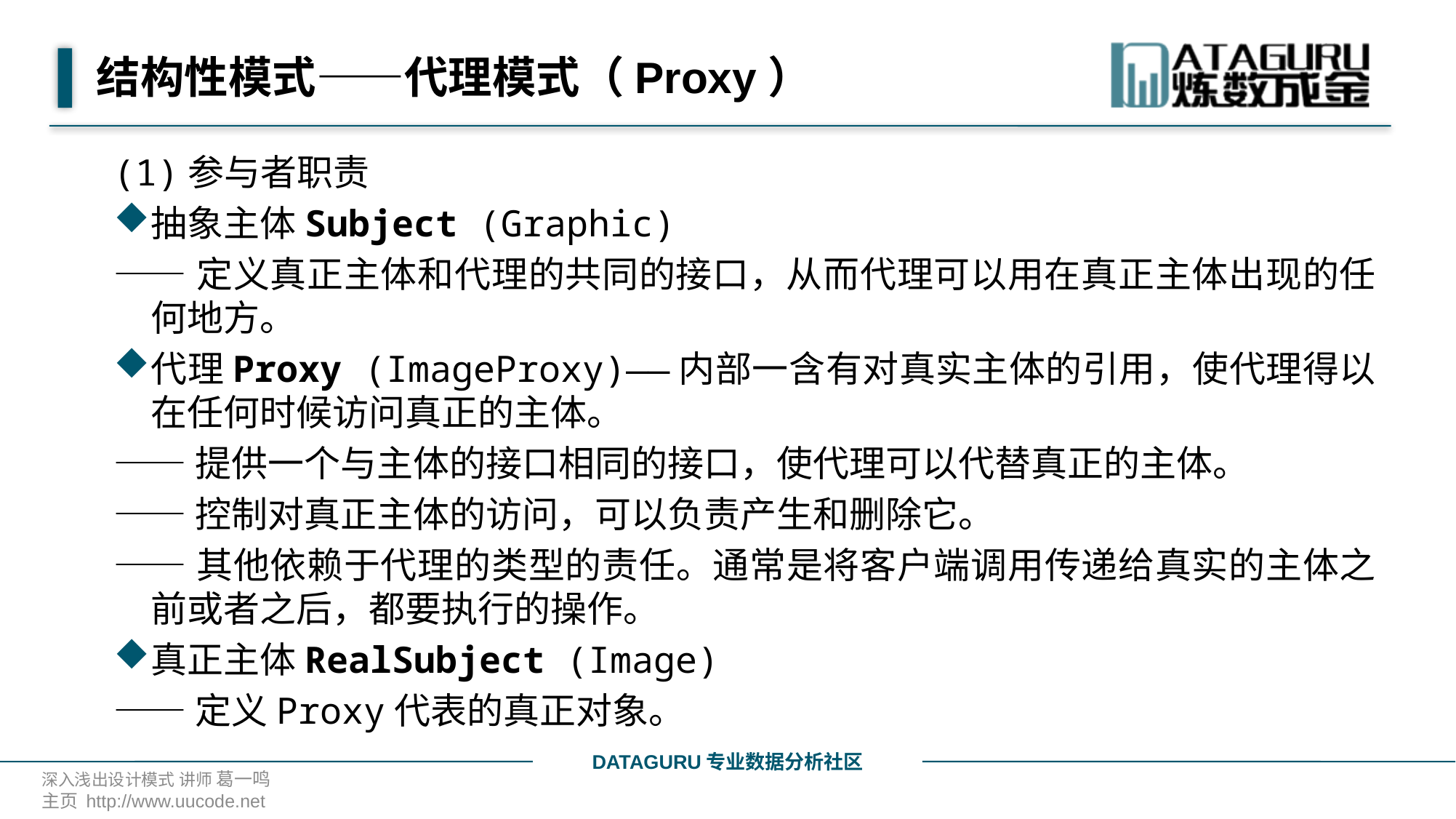

# 结构性模式——代理模式（Proxy）
(1)参与者职责
抽象主体Subject (Graphic)
——定义真正主体和代理的共同的接口，从而代理可以用在真正主体出现的任何地方。
代理Proxy (ImageProxy)——内部一含有对真实主体的引用，使代理得以在任何时候访问真正的主体。
——提供一个与主体的接口相同的接口，使代理可以代替真正的主体。
——控制对真正主体的访问，可以负责产生和删除它。
——其他依赖于代理的类型的责任。通常是将客户端调用传递给真实的主体之前或者之后，都要执行的操作。
真正主体RealSubject (Image)
——定义Proxy代表的真正对象。